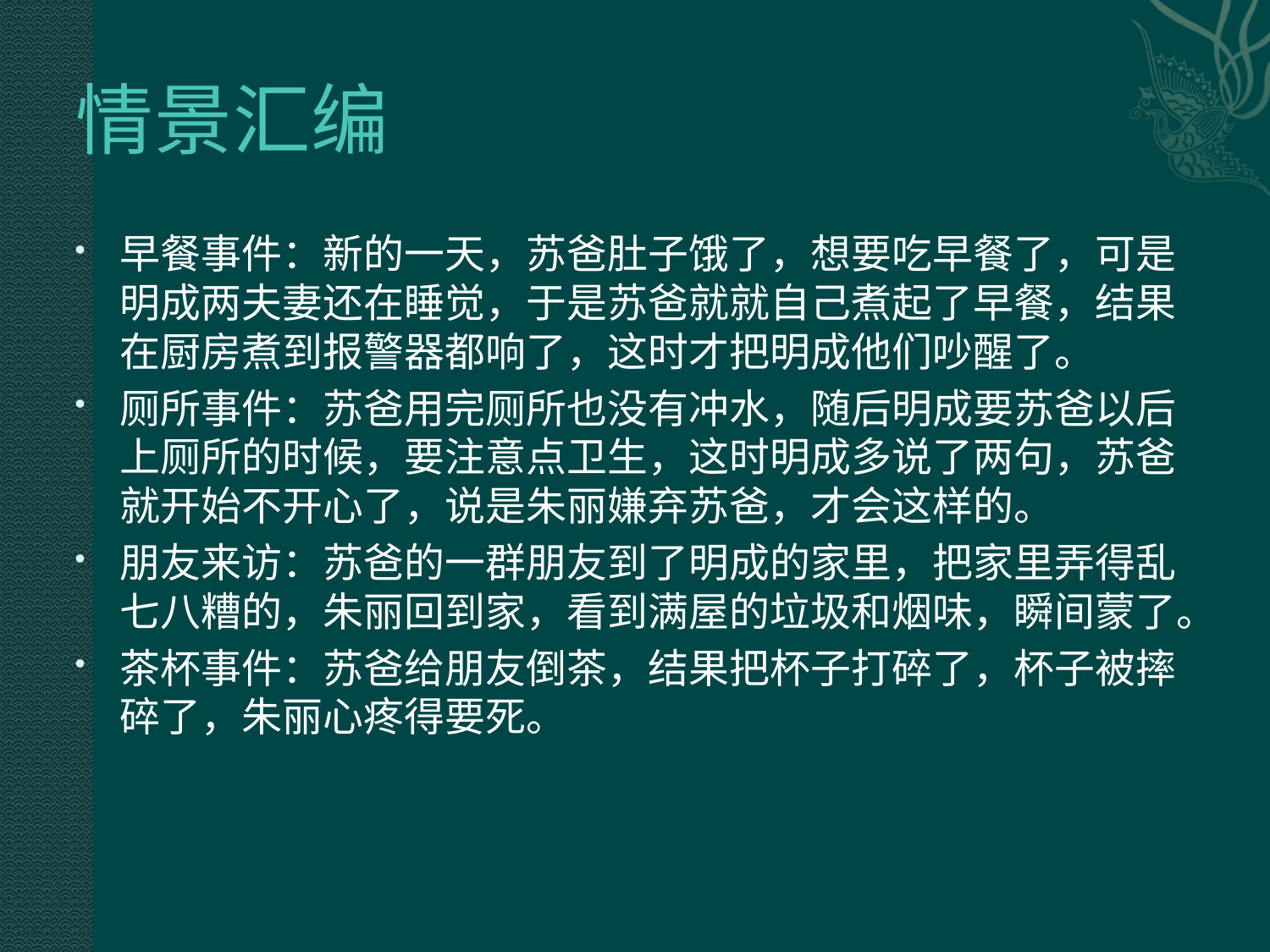

# 情景汇编
早餐事件：新的一天，苏爸肚子饿了，想要吃早餐了，可是明成两夫妻还在睡觉，于是苏爸就就自己煮起了早餐，结果在厨房煮到报警器都响了，这时才把明成他们吵醒了。
厕所事件：苏爸用完厕所也没有冲水，随后明成要苏爸以后上厕所的时候，要注意点卫生，这时明成多说了两句，苏爸就开始不开心了，说是朱丽嫌弃苏爸，才会这样的。
朋友来访：苏爸的一群朋友到了明成的家里，把家里弄得乱七八糟的，朱丽回到家，看到满屋的垃圾和烟味，瞬间蒙了。
茶杯事件：苏爸给朋友倒茶，结果把杯子打碎了，杯子被摔碎了，朱丽心疼得要死。